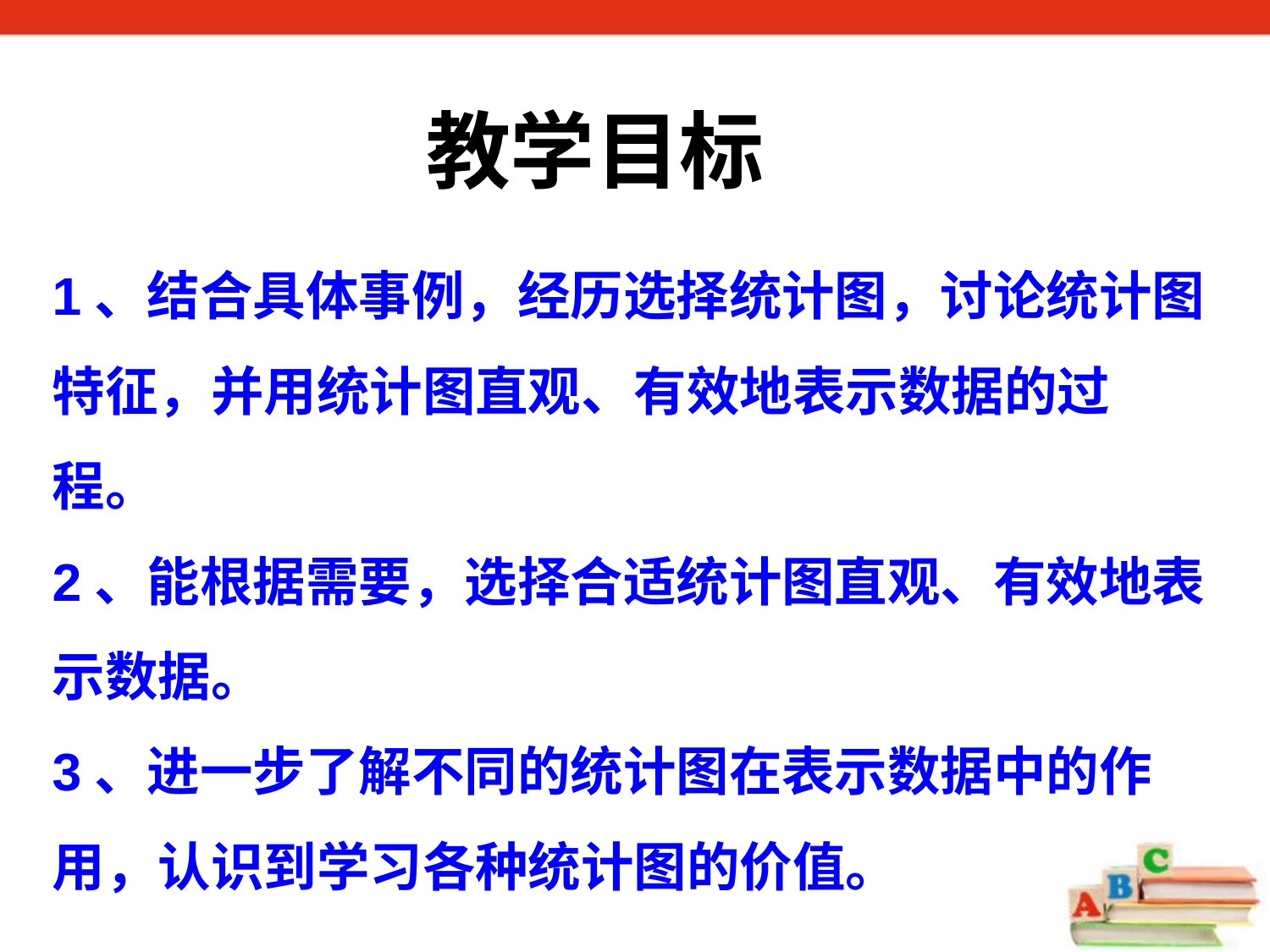

教学目标
1、结合具体事例，经历选择统计图，讨论统计图特征，并用统计图直观、有效地表示数据的过程。
2、能根据需要，选择合适统计图直观、有效地表示数据。
3、进一步了解不同的统计图在表示数据中的作用，认识到学习各种统计图的价值。